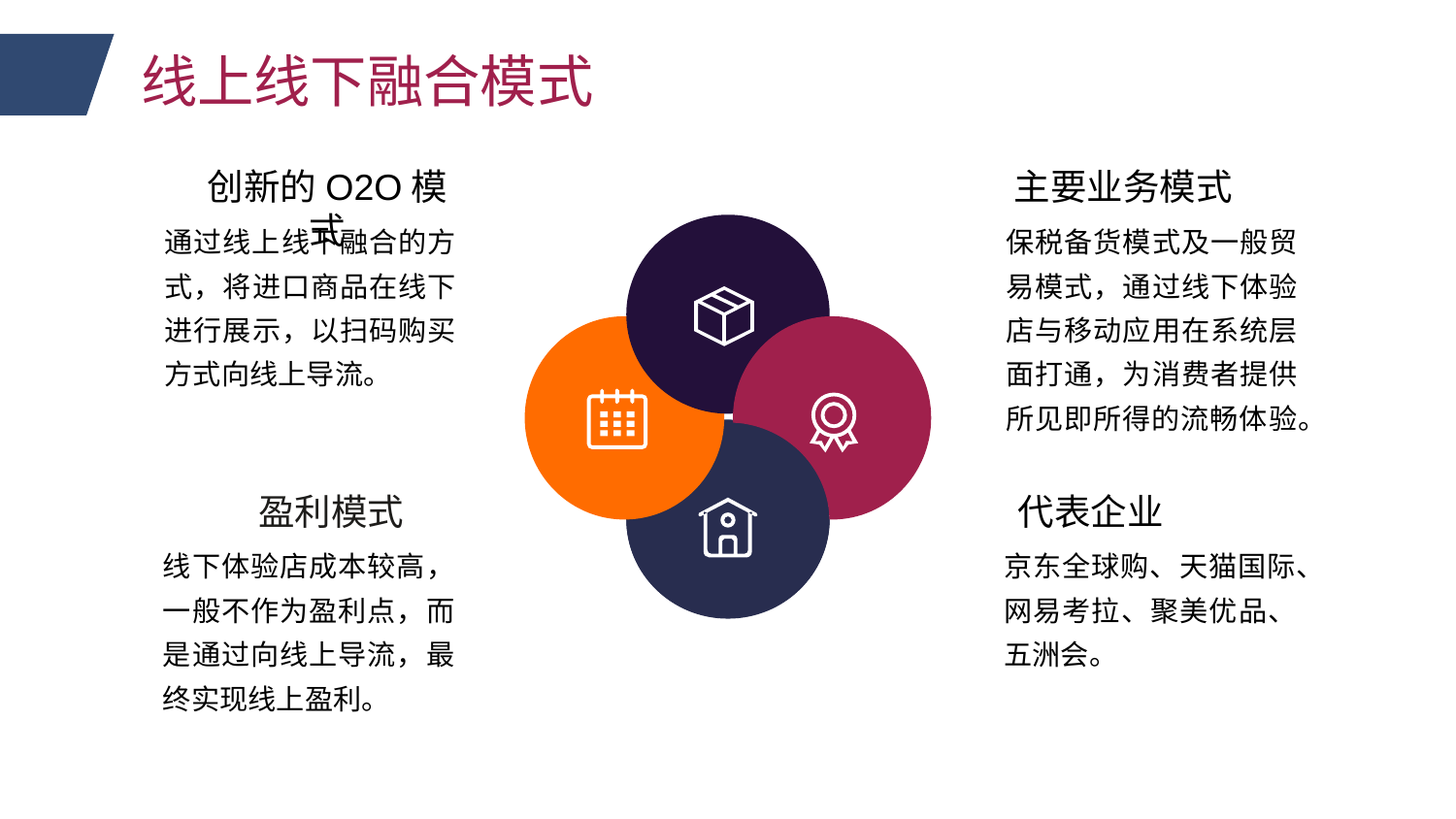

线上线下融合模式
创新的O2O模式
主要业务模式
通过线上线下融合的方式，将进口商品在线下进行展示，以扫码购买方式向线上导流。
保税备货模式及一般贸易模式，通过线下体验店与移动应用在系统层面打通，为消费者提供所见即所得的流畅体验。

盈利模式
代表企业

线下体验店成本较高，一般不作为盈利点，而是通过向线上导流，最终实现线上盈利。
京东全球购、天猫国际、网易考拉、聚美优品、五洲会。